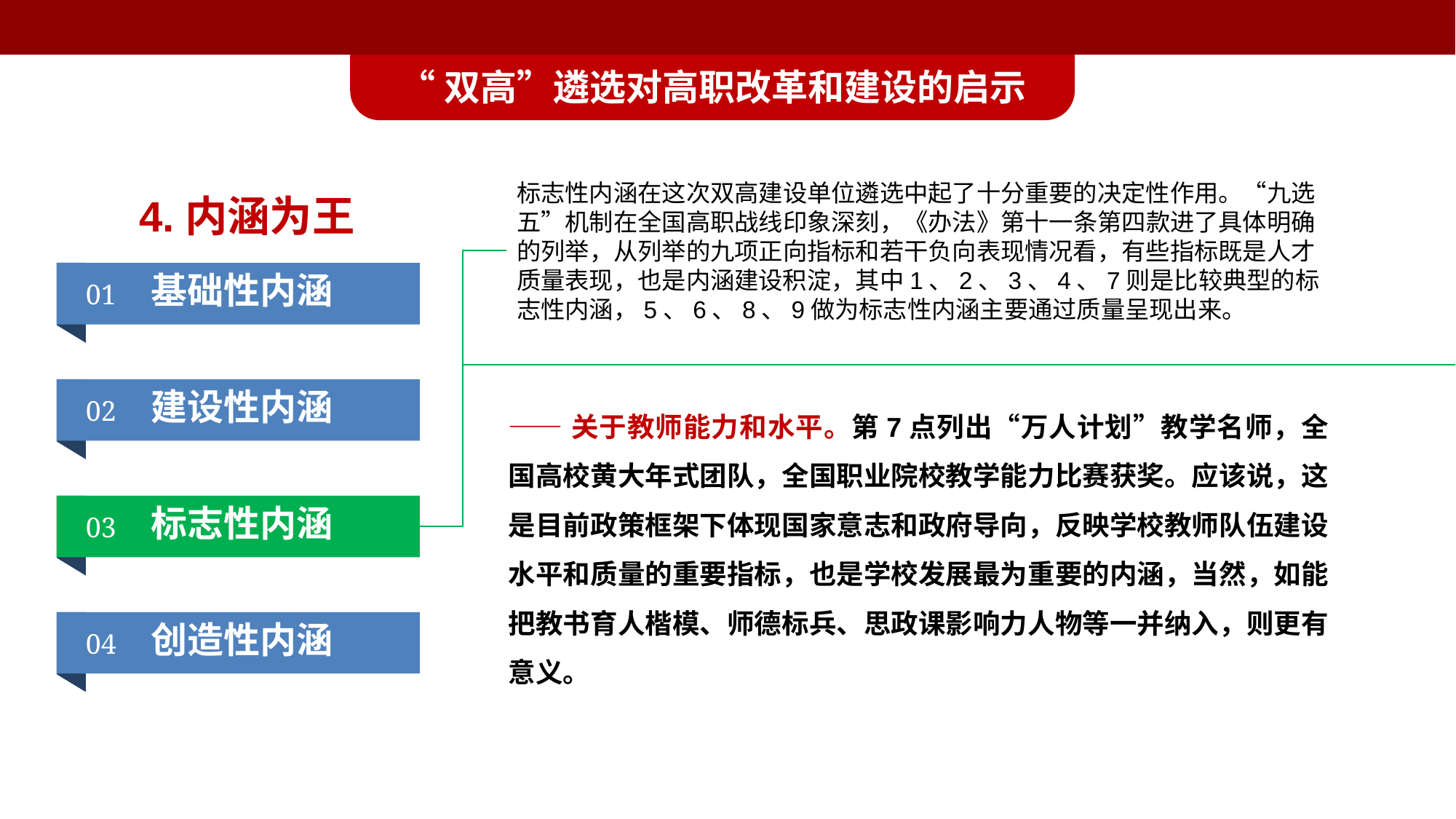

“双高”遴选对高职改革和建设的启示
4.内涵为王
标志性内涵在这次双高建设单位遴选中起了十分重要的决定性作用。“九选五”机制在全国高职战线印象深刻，《办法》第十一条第四款进了具体明确的列举，从列举的九项正向指标和若干负向表现情况看，有些指标既是人才质量表现，也是内涵建设积淀，其中1、2、3、4、7则是比较典型的标志性内涵，5、6、8、9做为标志性内涵主要通过质量呈现出来。

基础性内涵
01

建设性内涵
02
标志性内涵

03
创造性内涵

04
——关于教师能力和水平。第7点列出“万人计划”教学名师，全国高校黄大年式团队，全国职业院校教学能力比赛获奖。应该说，这是目前政策框架下体现国家意志和政府导向，反映学校教师队伍建设水平和质量的重要指标，也是学校发展最为重要的内涵，当然，如能把教书育人楷模、师德标兵、思政课影响力人物等一并纳入，则更有意义。